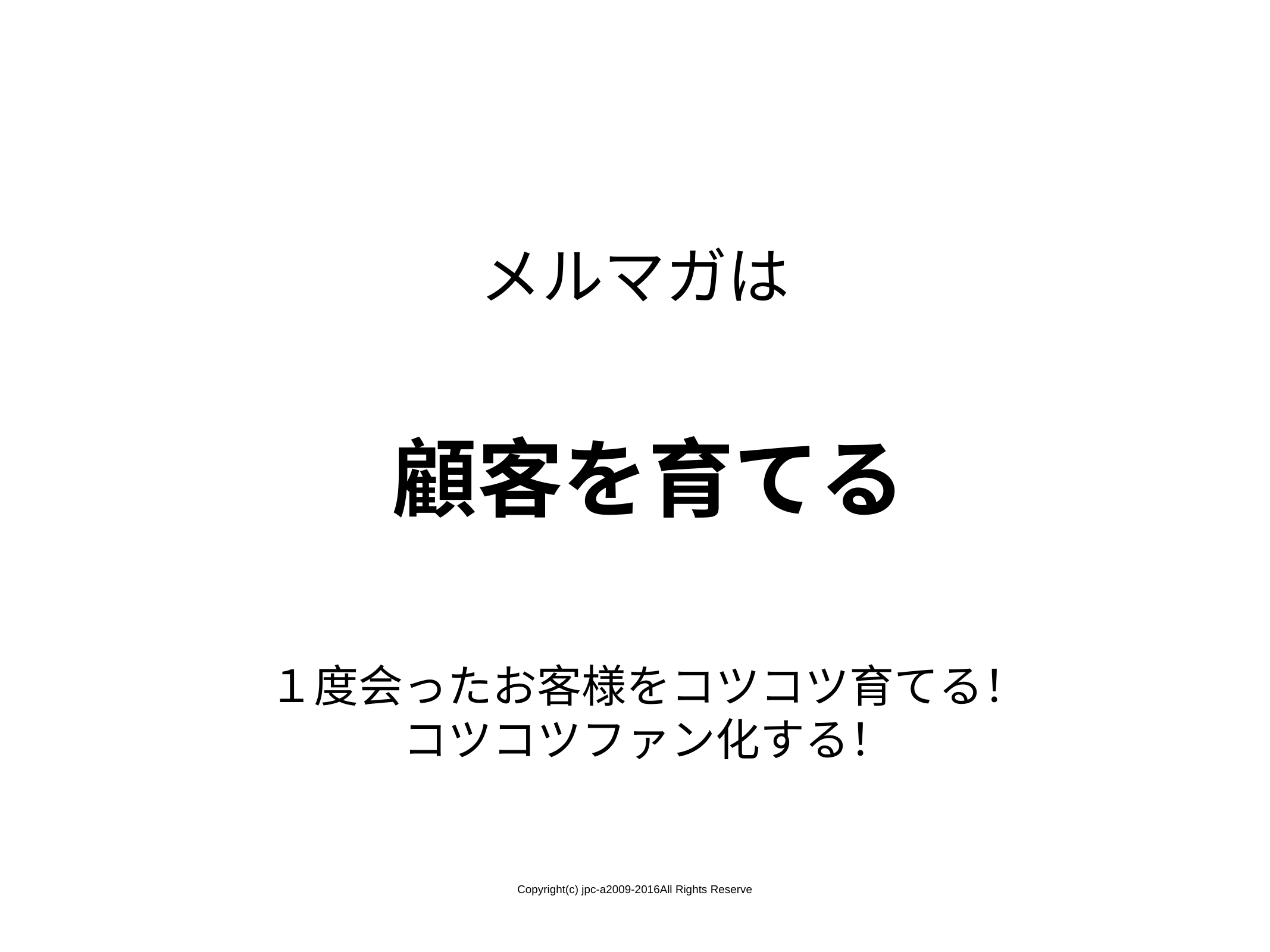

メルマガは
顧客を育てる
１度会ったお客様をコツコツ育てる！
コツコツファン化する！
55